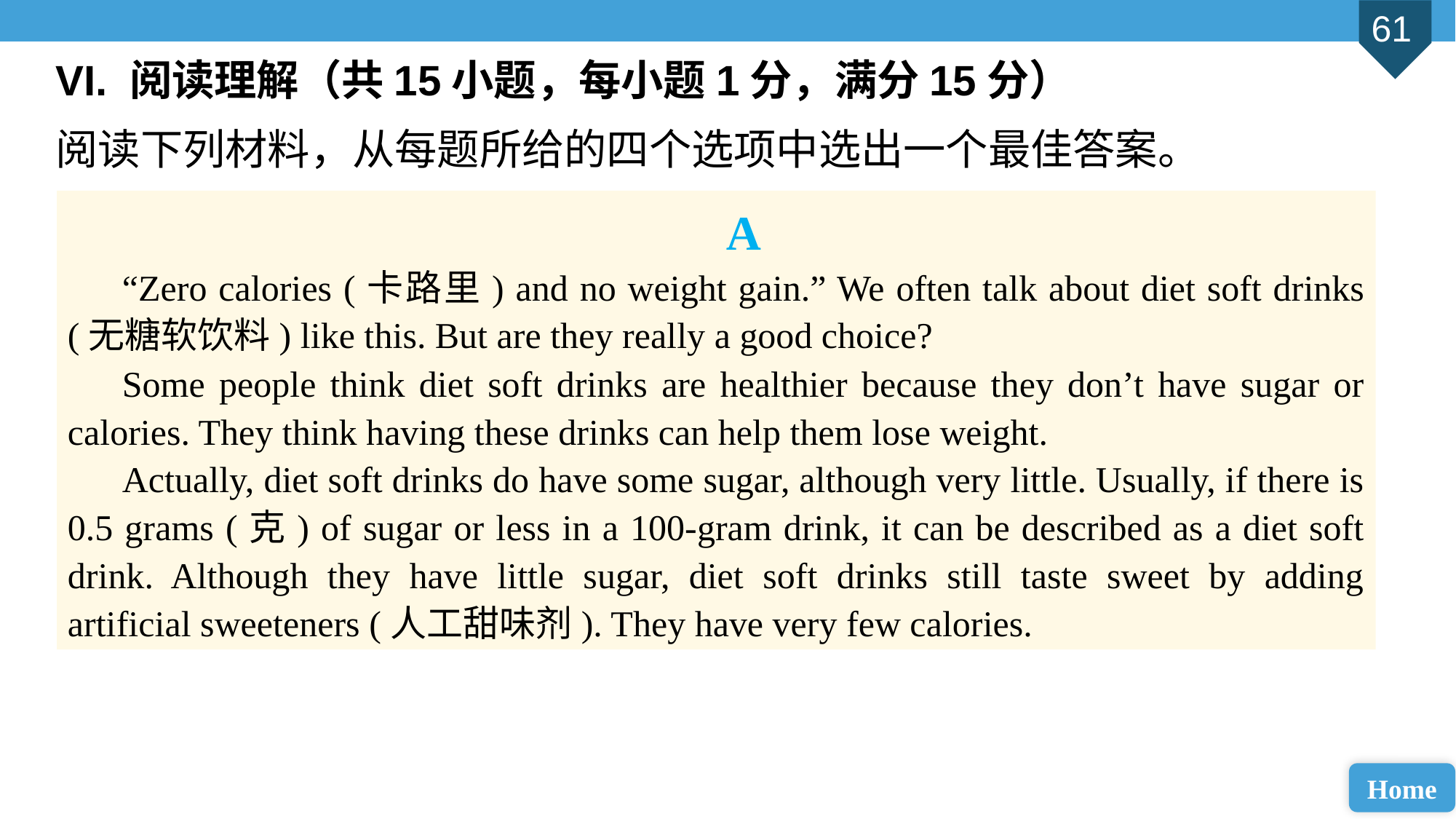

VI. 阅读理解（共15小题，每小题1分，满分15分）
阅读下列材料，从每题所给的四个选项中选出一个最佳答案。
A
“Zero calories (卡路里) and no weight gain.” We often talk about diet soft drinks (无糖软饮料) like this. But are they really a good choice?
Some people think diet soft drinks are healthier because they don’t have sugar or calories. They think having these drinks can help them lose weight.
Actually, diet soft drinks do have some sugar, although very little. Usually, if there is 0.5 grams (克) of sugar or less in a 100-gram drink, it can be described as a diet soft drink. Although they have little sugar, diet soft drinks still taste sweet by adding artificial sweeteners (人工甜味剂). They have very few calories.